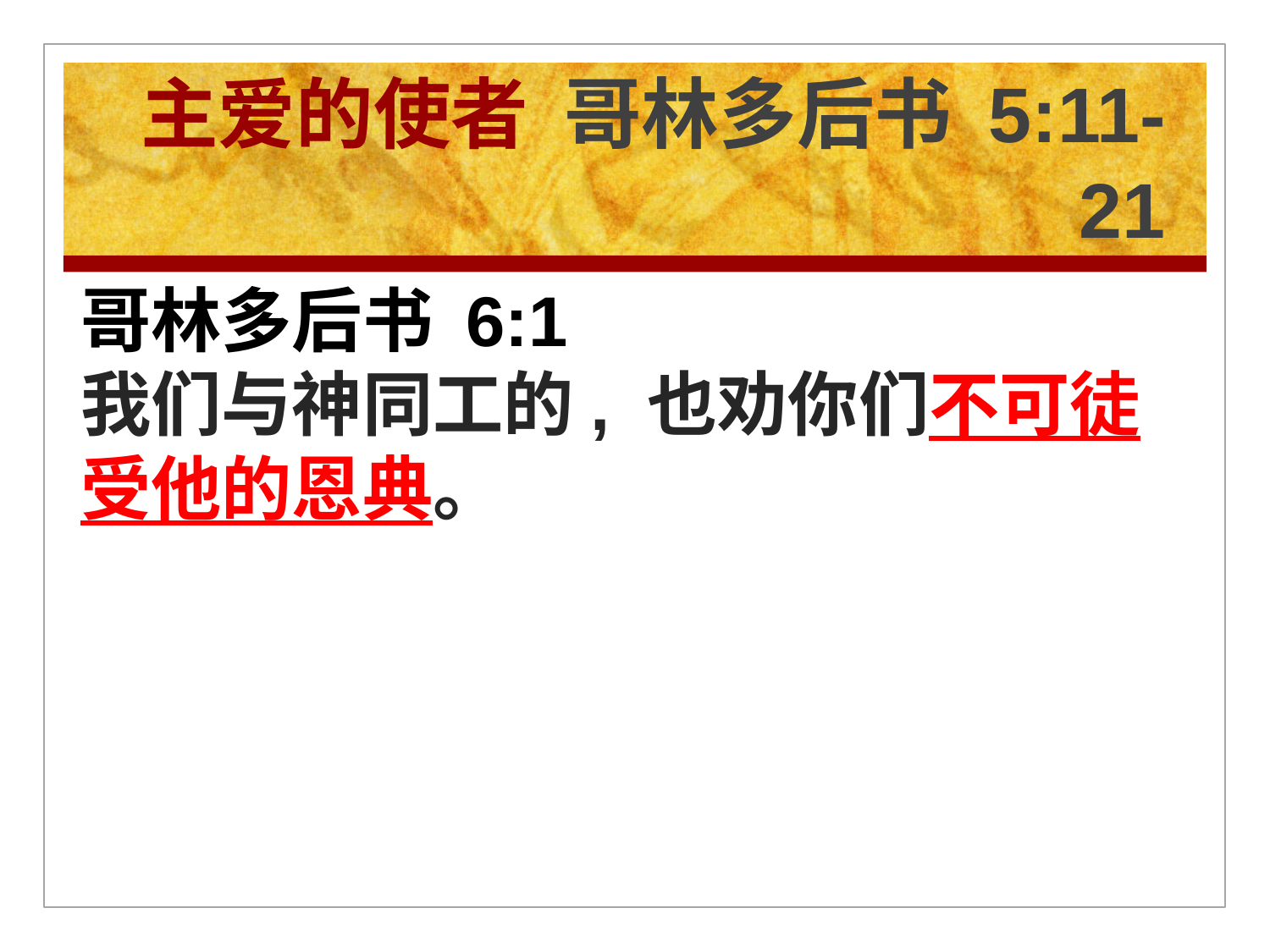

# 主爱的使者  哥林多后书 5:11-21
哥林多后书 6:1
我们与神同工的, 也劝你们不可徒受他的恩典。